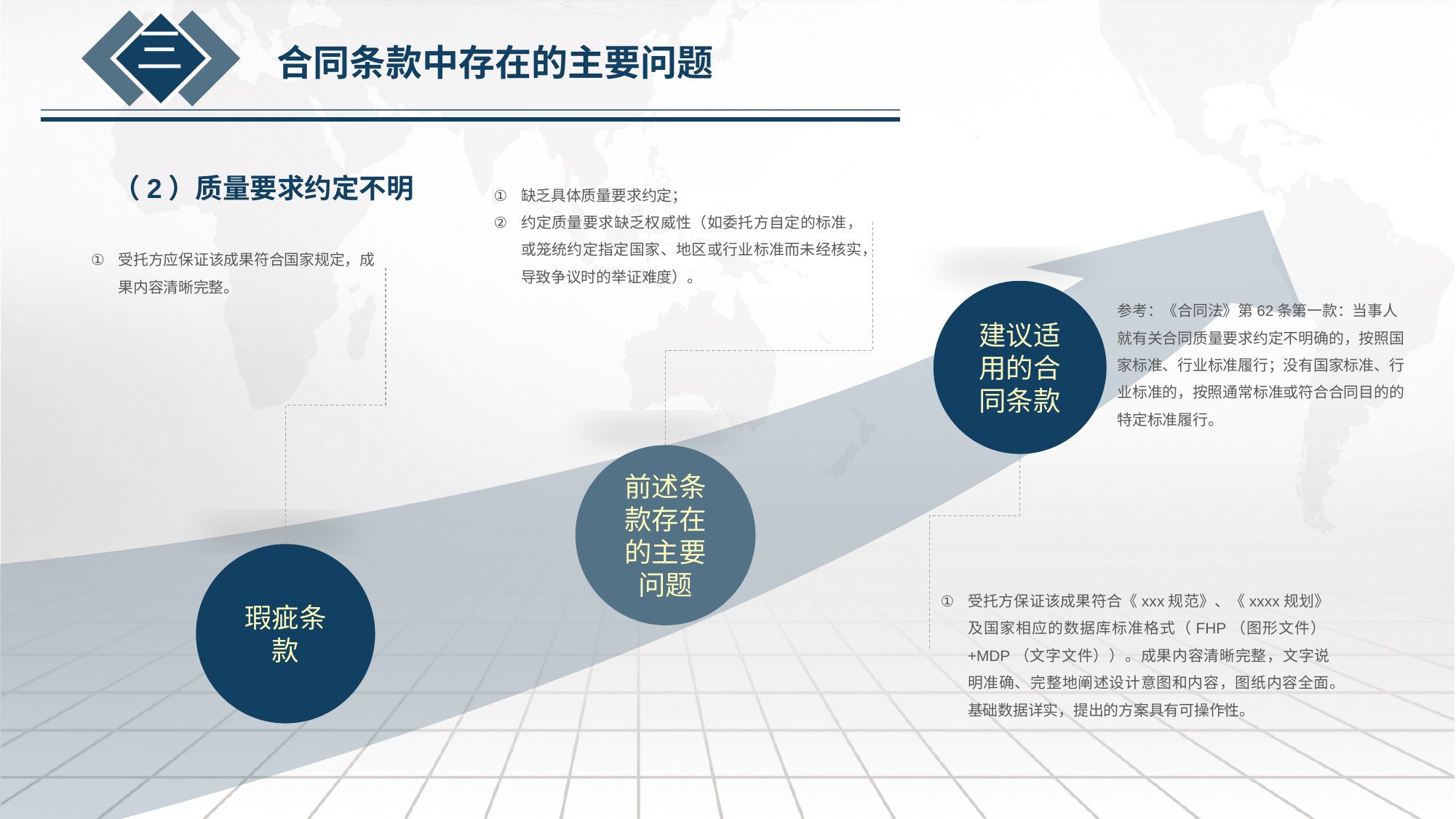

三

合同条款中存在的主要问题

缺乏具体质量要求约定；
约定质量要求缺乏权威性（如委托方自定的标准，或笼统约定指定国家、地区或行业标准而未经核实，导致争议时的举证难度）。
（2）质量要求约定不明

受托方应保证该成果符合国家规定，成果内容清晰完整。
建议适用的合同条款
参考：《合同法》第62条第一款：当事人就有关合同质量要求约定不明确的，按照国家标准、行业标准履行；没有国家标准、行业标准的，按照通常标准或符合合同目的的特定标准履行。
前述条款存在的主要问题
瑕疵条款
受托方保证该成果符合《xxx规范》、《xxxx规划》 及国家相应的数据库标准格式（FHP（图形文件）+MDP（文字文件））。成果内容清晰完整，文字说明准确、完整地阐述设计意图和内容，图纸内容全面。基础数据详实，提出的方案具有可操作性。